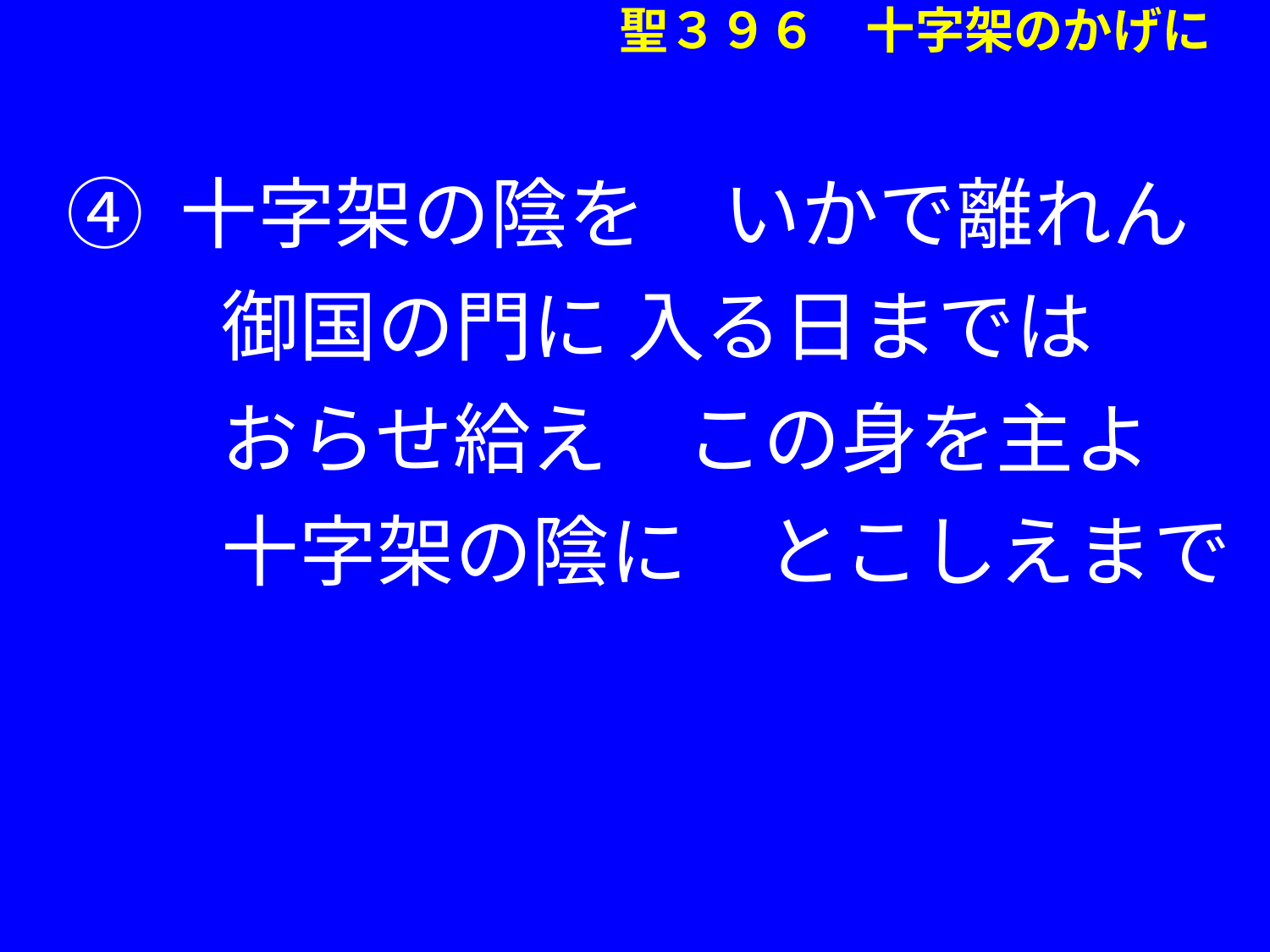

聖３９６　十字架のかげに
④ 十字架の陰を　いかで離れん
　　御国の門に 入る日までは
　　おらせ給え　この身を主よ
　　十字架の陰に　とこしえまで